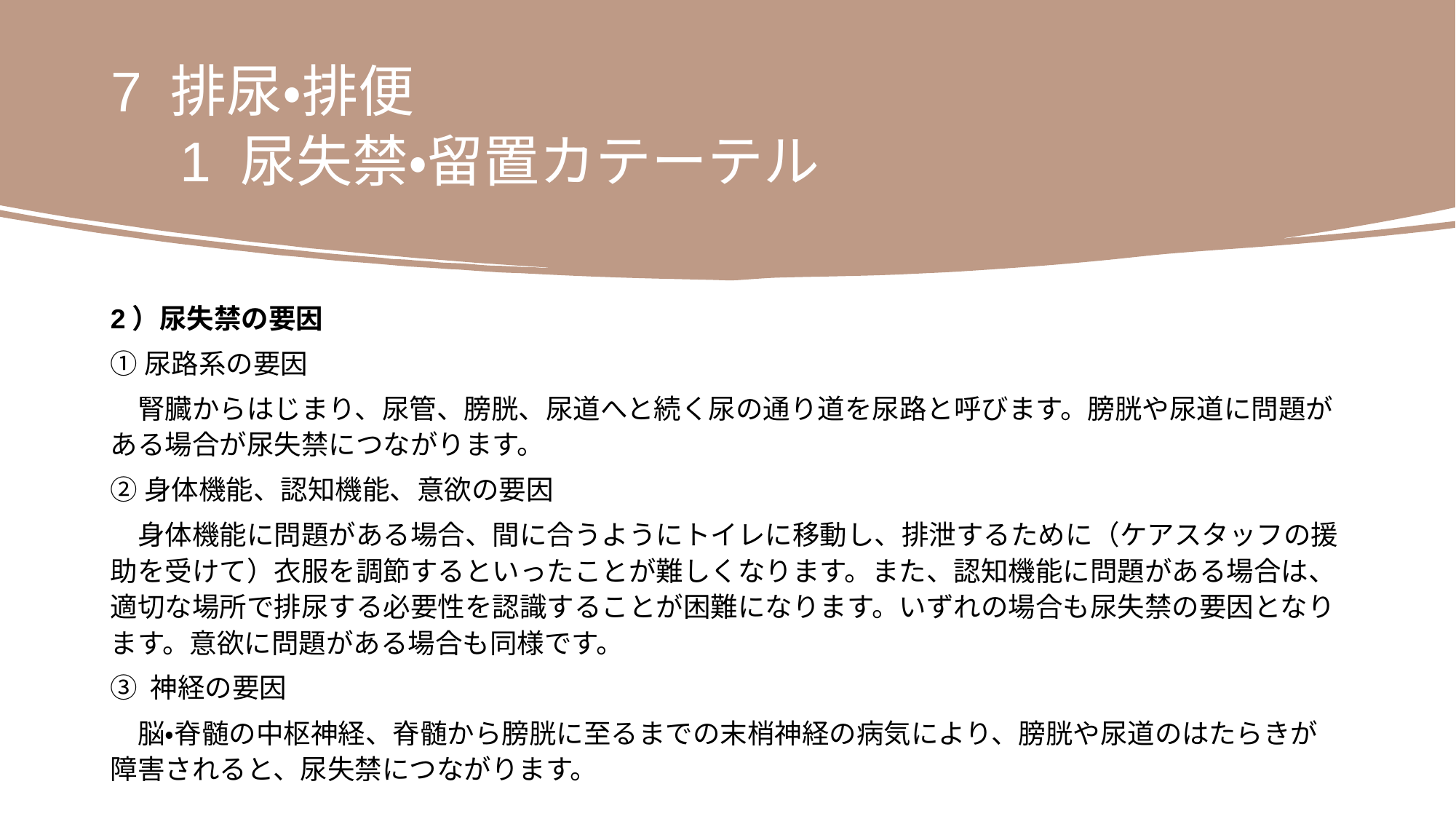

7 排尿・排便
　1 尿失禁・留置カテーテル

2）尿失禁の要因
①尿路系の要因
　腎臓からはじまり、尿管、膀胱、尿道へと続く尿の通り道を尿路と呼びます。膀胱や尿道に問題がある場合が尿失禁につながります。
②身体機能、認知機能、意欲の要因
　身体機能に問題がある場合、間に合うようにトイレに移動し、排泄するために（ケアスタッフの援助を受けて）衣服を調節するといったことが難しくなります。また、認知機能に問題がある場合は、適切な場所で排尿する必要性を認識することが困難になります。いずれの場合も尿失禁の要因となります。意欲に問題がある場合も同様です。
③ 神経の要因
　脳・脊髄の中枢神経、脊髄から膀胱に至るまでの末梢神経の病気により、膀胱や尿道のはたらきが障害されると、尿失禁につながります。